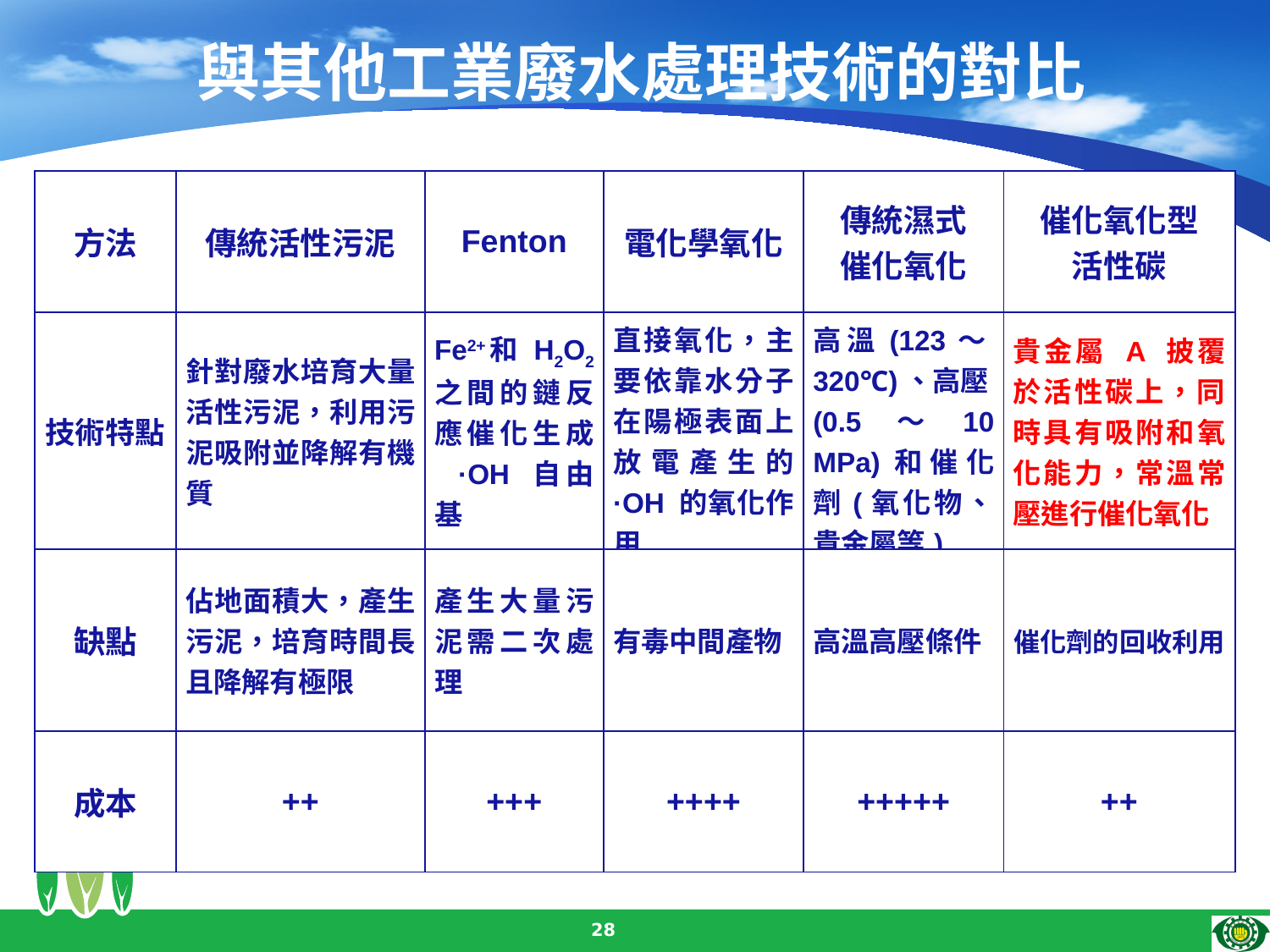

與其他工業廢水處理技術的對比
| 方法 | 傳統活性污泥 | Fenton | 電化學氧化 | 傳統濕式 催化氧化 | 催化氧化型 活性碳 |
| --- | --- | --- | --- | --- | --- |
| 技術特點 | 針對廢水培育大量活性污泥，利用污泥吸附並降解有機質 | Fe2+和 H2O2 之間的鏈反應催化生成 ·OH 自由基 | 直接氧化，主要依靠水分子在陽極表面上放電產生的 ·OH 的氧化作用 | 高溫(123～320℃)、高壓(0.5～10 MPa)和催化劑(氧化物、貴金屬等) | 貴金屬 A 披覆於活性碳上，同時具有吸附和氧化能力，常溫常壓進行催化氧化 |
| 缺點 | 佔地面積大，產生污泥，培育時間長且降解有極限 | 產生大量污泥需二次處理 | 有毒中間產物 | 高溫高壓條件 | 催化劑的回收利用 |
| 成本 | ++ | +++ | ++++ | +++++ | ++ |
28